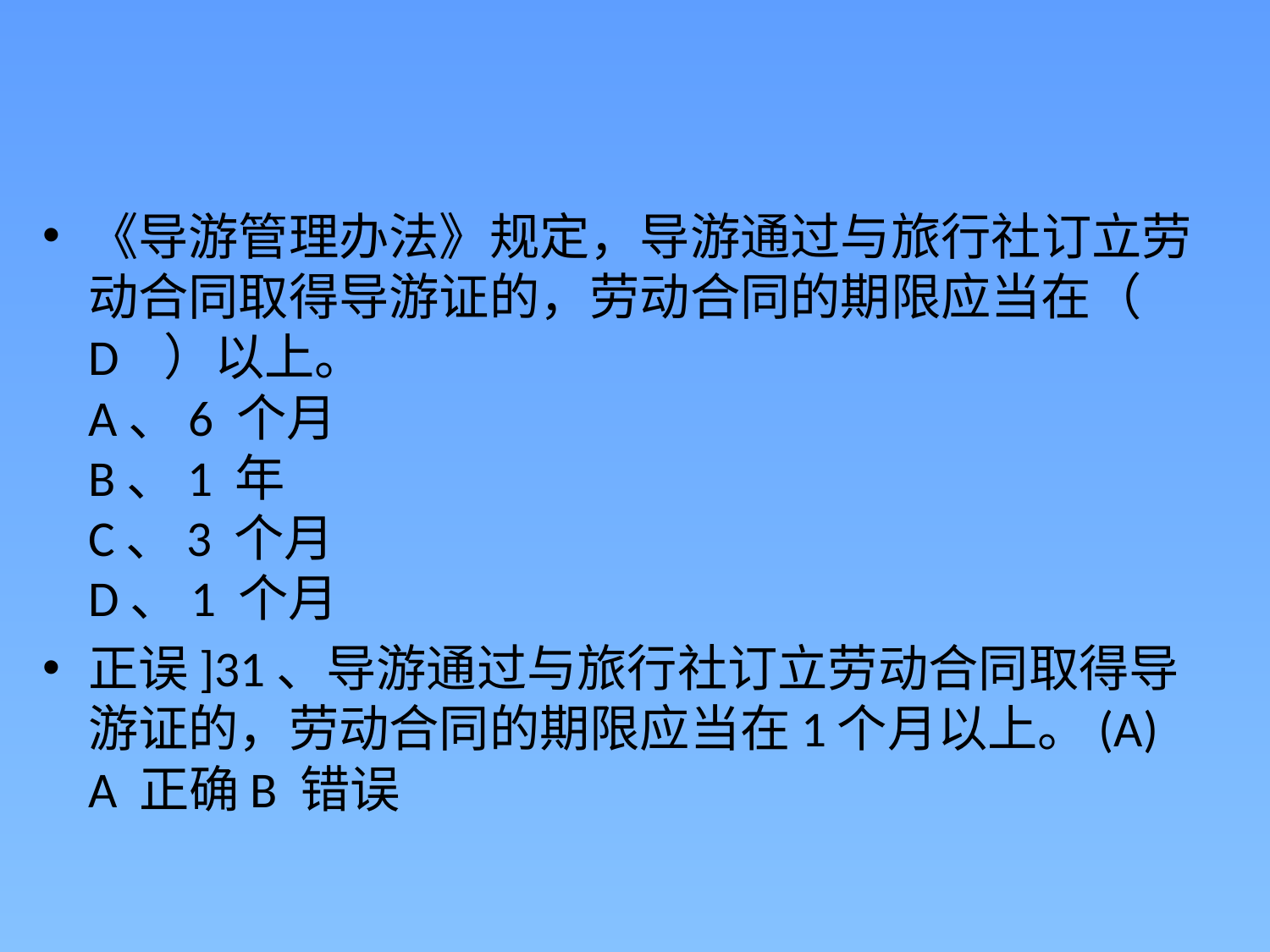

《导游管理办法》规定，导游通过与旅行社订立劳动合同取得导游证的，劳动合同的期限应当在（    D   ）以上。
A、6 个月
B、1 年
C、3 个月
D、1 个月
正误]31、导游通过与旅行社订立劳动合同取得导游证的，劳动合同的期限应当在1个月以上。(A)  A 正确B 错误